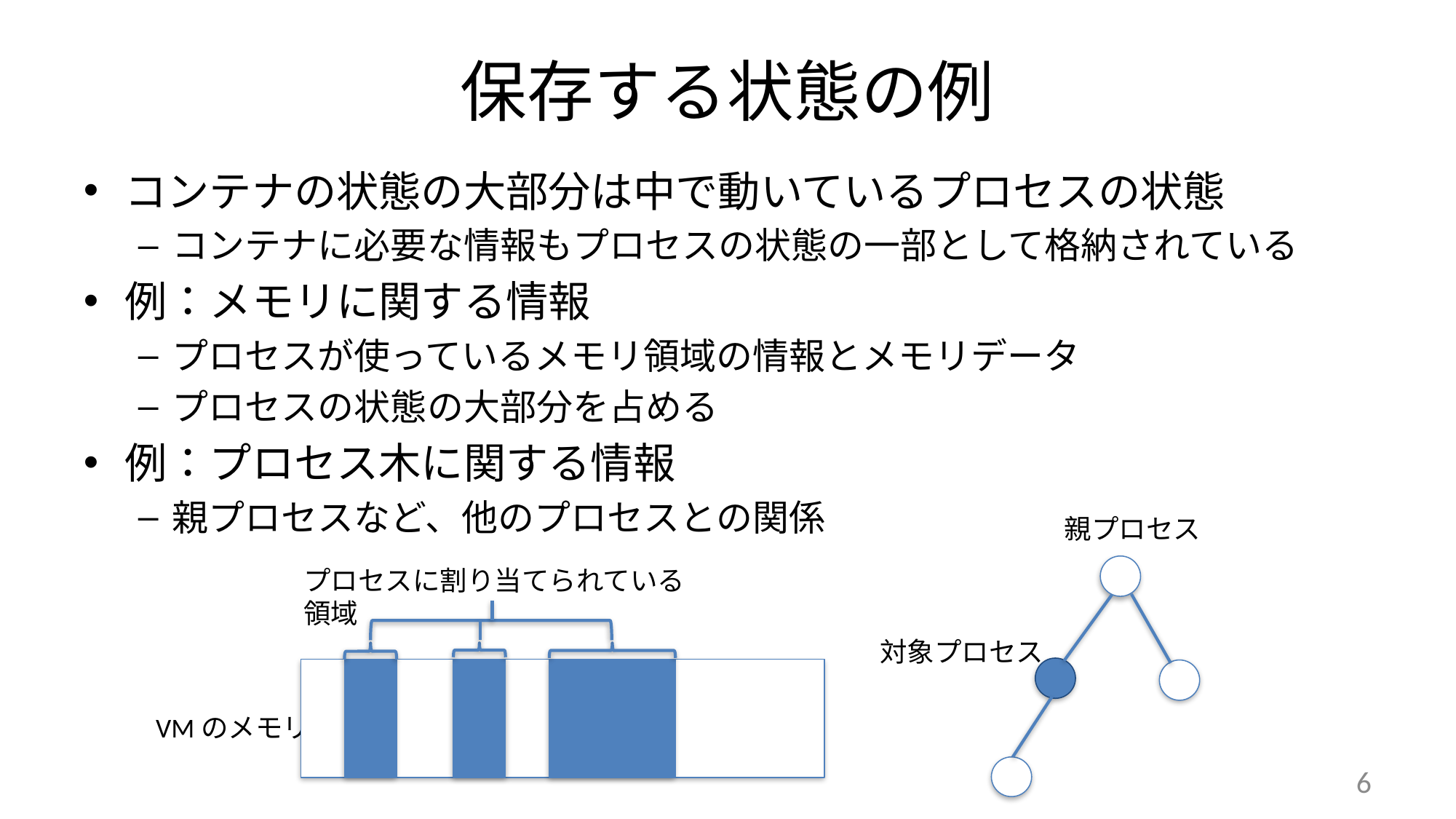

# 保存する状態の例
コンテナの状態の大部分は中で動いているプロセスの状態
コンテナに必要な情報もプロセスの状態の一部として格納されている
例：メモリに関する情報
プロセスが使っているメモリ領域の情報とメモリデータ
プロセスの状態の大部分を占める
例：プロセス木に関する情報
親プロセスなど、他のプロセスとの関係
親プロセス

プロセスに割り当てられている領域
対象プロセス

VMのメモリ

6